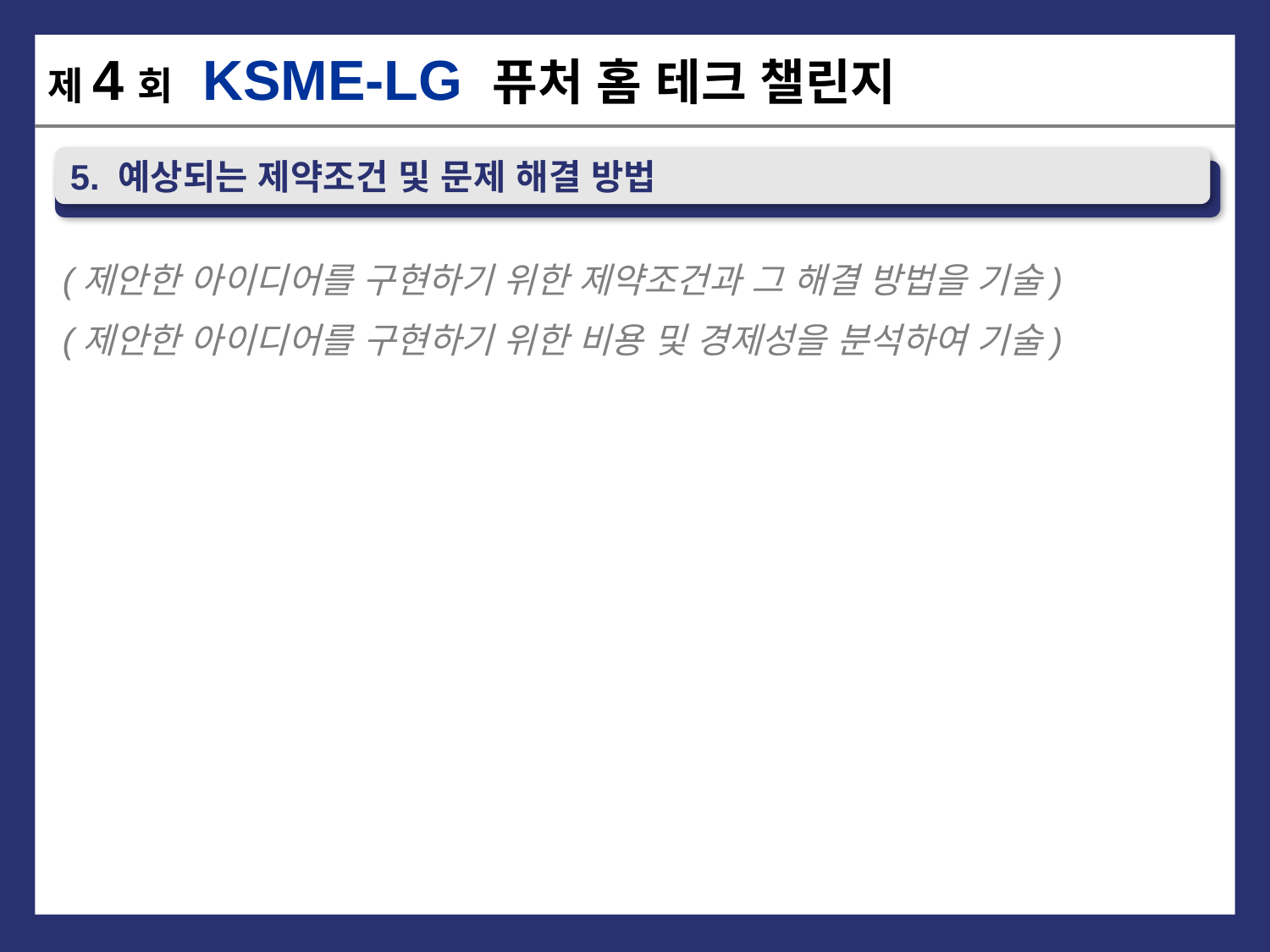

제4회 KSME-LG 퓨처 홈 테크 챌린지
5. 예상되는 제약조건 및 문제 해결 방법

(제안한 아이디어를 구현하기 위한 제약조건과 그 해결 방법을 기술)
(제안한 아이디어를 구현하기 위한 비용 및 경제성을 분석하여 기술)

7